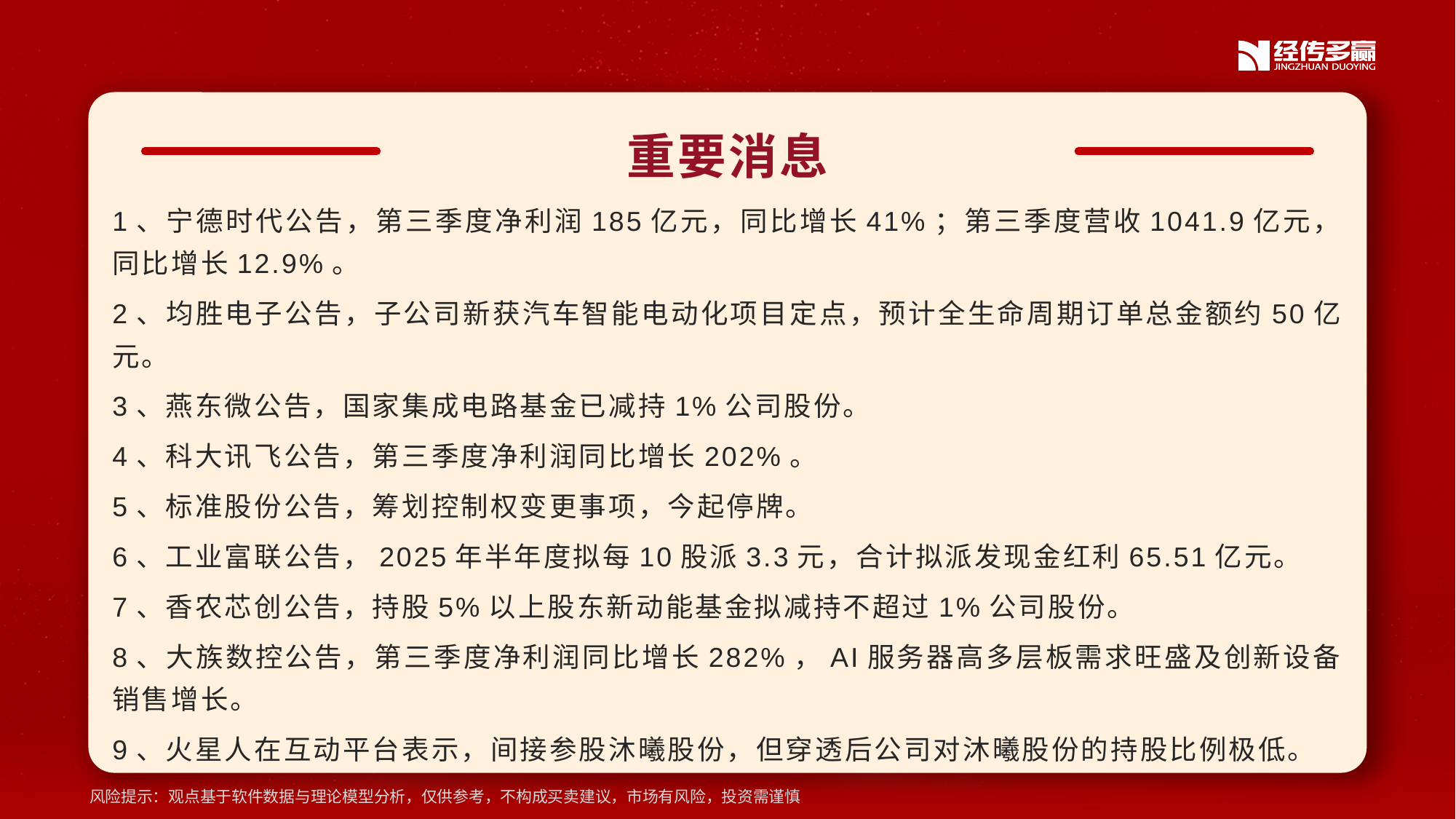

重要消息
1、宁德时代公告，第三季度净利润185亿元，同比增长41%；第三季度营收1041.9亿元，同比增长12.9%。
2、均胜电子公告，子公司新获汽车智能电动化项目定点，预计全生命周期订单总金额约50亿元。
3、燕东微公告，国家集成电路基金已减持1%公司股份。
4、科大讯飞公告，第三季度净利润同比增长202%。
5、标准股份公告，筹划控制权变更事项，今起停牌。
6、工业富联公告，2025年半年度拟每10股派3.3元，合计拟派发现金红利65.51亿元。
7、香农芯创公告，持股5%以上股东新动能基金拟减持不超过1%公司股份。
8、大族数控公告，第三季度净利润同比增长282%，AI服务器高多层板需求旺盛及创新设备销售增长。
9、火星人在互动平台表示，间接参股沐曦股份，但穿透后公司对沐曦股份的持股比例极低。